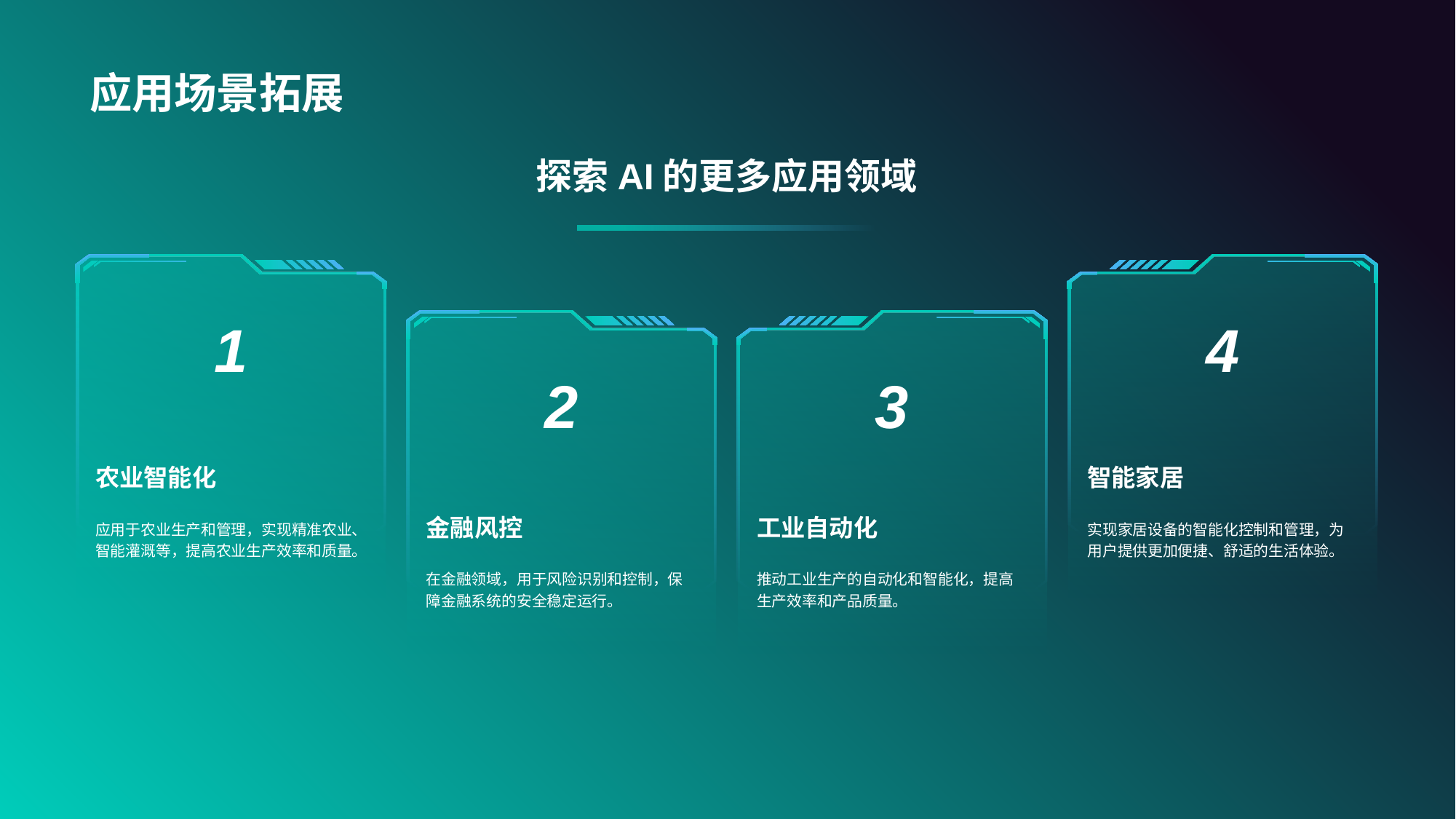

# 应用场景拓展
探索AI的更多应用领域

1
农业智能化
应用于农业生产和管理，实现精准农业、智能灌溉等，提高农业生产效率和质量。

4
智能家居
实现家居设备的智能化控制和管理，为用户提供更加便捷、舒适的生活体验。

2
金融风控
在金融领域，用于风险识别和控制，保障金融系统的安全稳定运行。

3
工业自动化
推动工业生产的自动化和智能化，提高生产效率和产品质量。